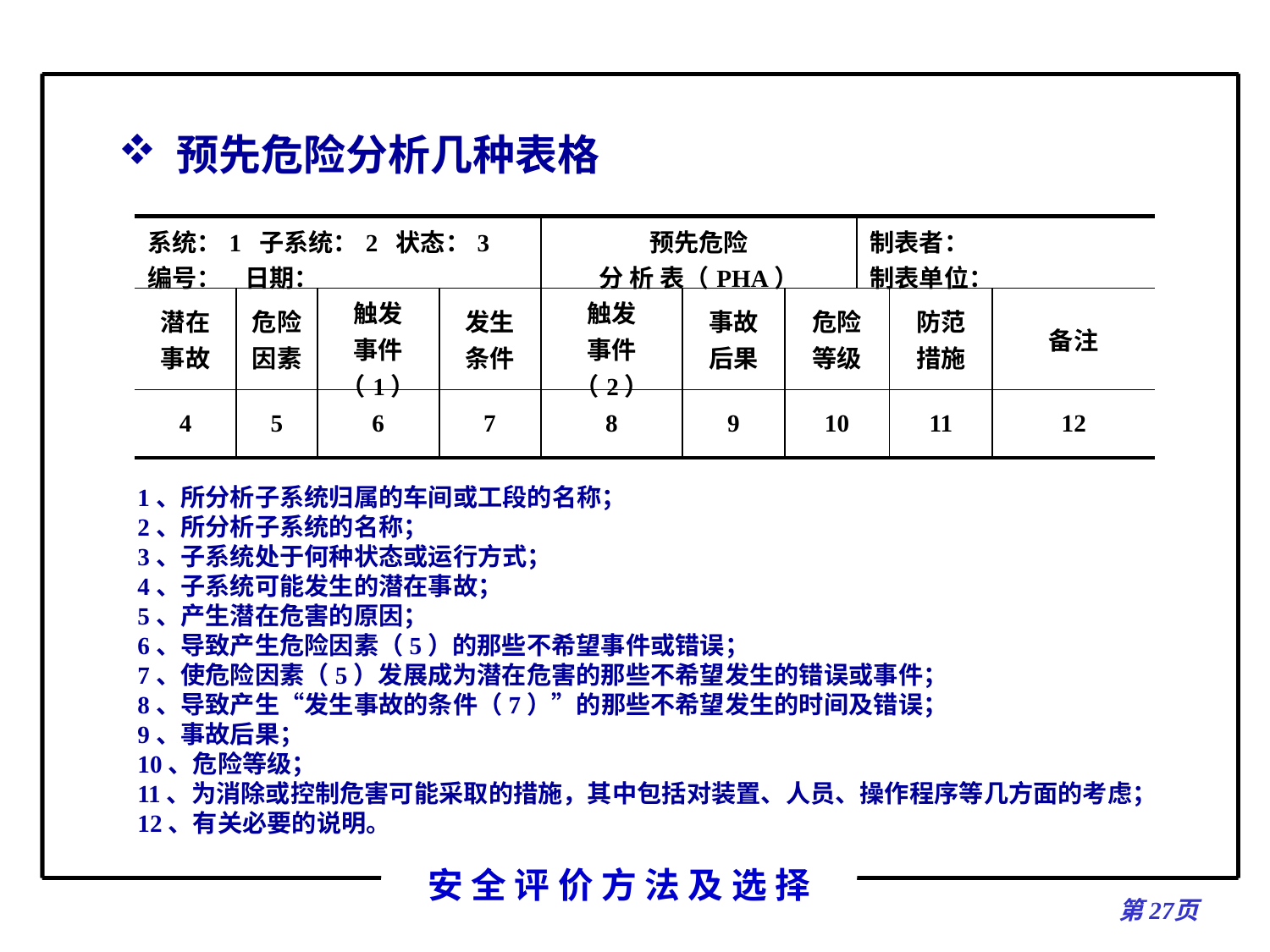

预先危险分析几种表格
| 系统：1 子系统：2 状态：3 编号： 日期： |  |  |  | 预先危险 分 析 表（PHA） |  |  | 制表者： 制表单位： |  |  |
| --- | --- | --- | --- | --- | --- | --- | --- | --- | --- |
| 潜在 事故 | 危险 因素 | 触发 事件 （1） | 发生 条件 | 触发 事件 （2） | 事故 后果 | 危险 等级 |  | 防范 措施 | 备注 |
| 4 | 5 | 6 | 7 | 8 | 9 | 10 |  | 11 | 12 |
1、所分析子系统归属的车间或工段的名称；
2、所分析子系统的名称；
3、子系统处于何种状态或运行方式；
4、子系统可能发生的潜在事故；
5、产生潜在危害的原因；
6、导致产生危险因素（5）的那些不希望事件或错误；
7、使危险因素（5）发展成为潜在危害的那些不希望发生的错误或事件；
8、导致产生“发生事故的条件（7）”的那些不希望发生的时间及错误；
9、事故后果；
10、危险等级；
11、为消除或控制危害可能采取的措施，其中包括对装置、人员、操作程序等几方面的考虑；
12、有关必要的说明。

第27页